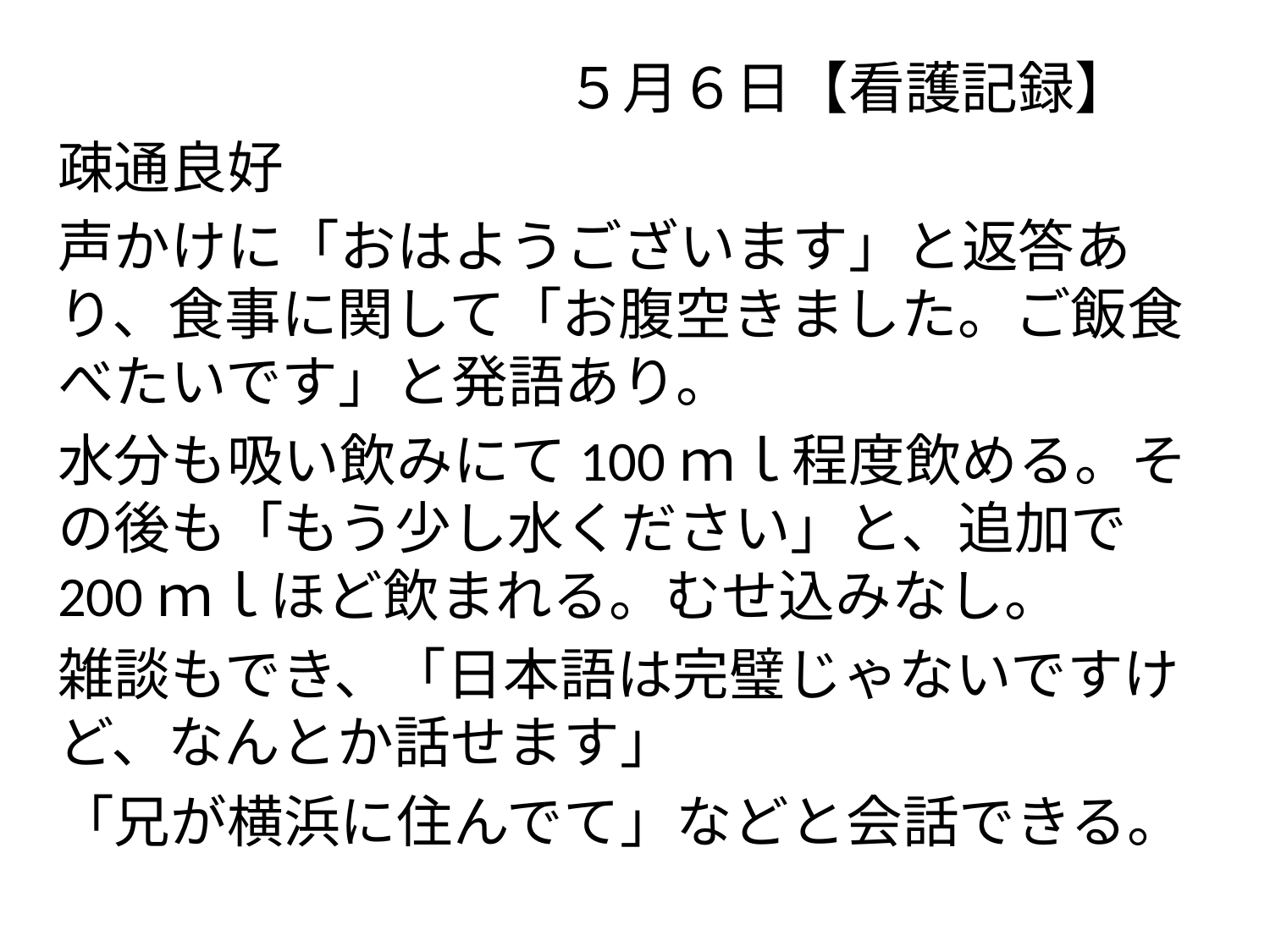

５月６日【看護記録】
疎通良好
声かけに「おはようございます」と返答あり、食事に関して「お腹空きました。ご飯食べたいです」と発語あり。
水分も吸い飲みにて100ｍｌ程度飲める。その後も「もう少し水ください」と、追加で200ｍｌほど飲まれる。むせ込みなし。
雑談もでき、「日本語は完璧じゃないですけど、なんとか話せます」
「兄が横浜に住んでて」などと会話できる。